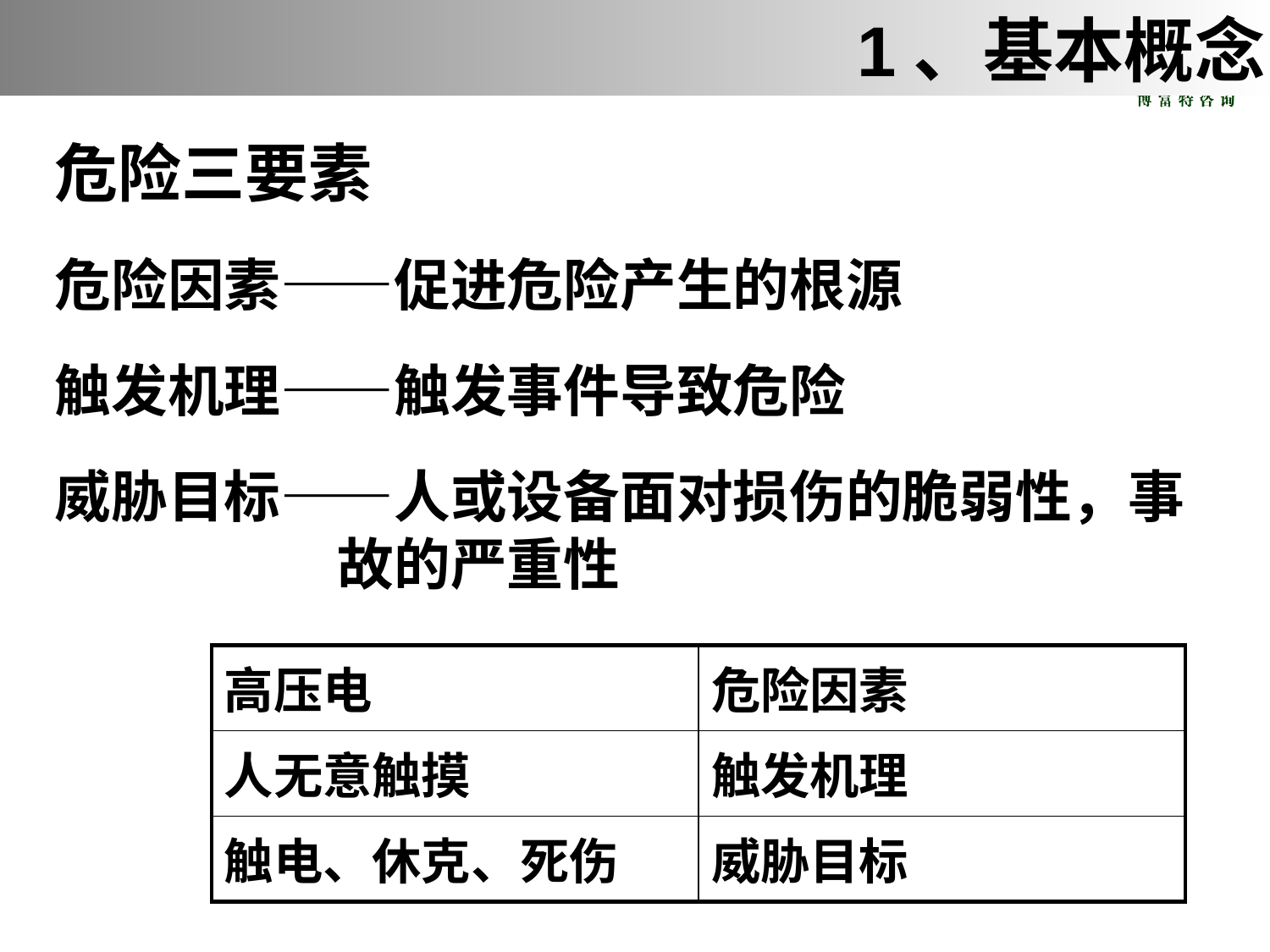

1、基本概念
危险三要素
危险因素——促进危险产生的根源
触发机理——触发事件导致危险
威胁目标——人或设备面对损伤的脆弱性，事
                      故的严重性
| 高压电 | 危险因素 |
| --- | --- |
| 人无意触摸 | 触发机理 |
| 触电、休克、死伤 | 威胁目标 |